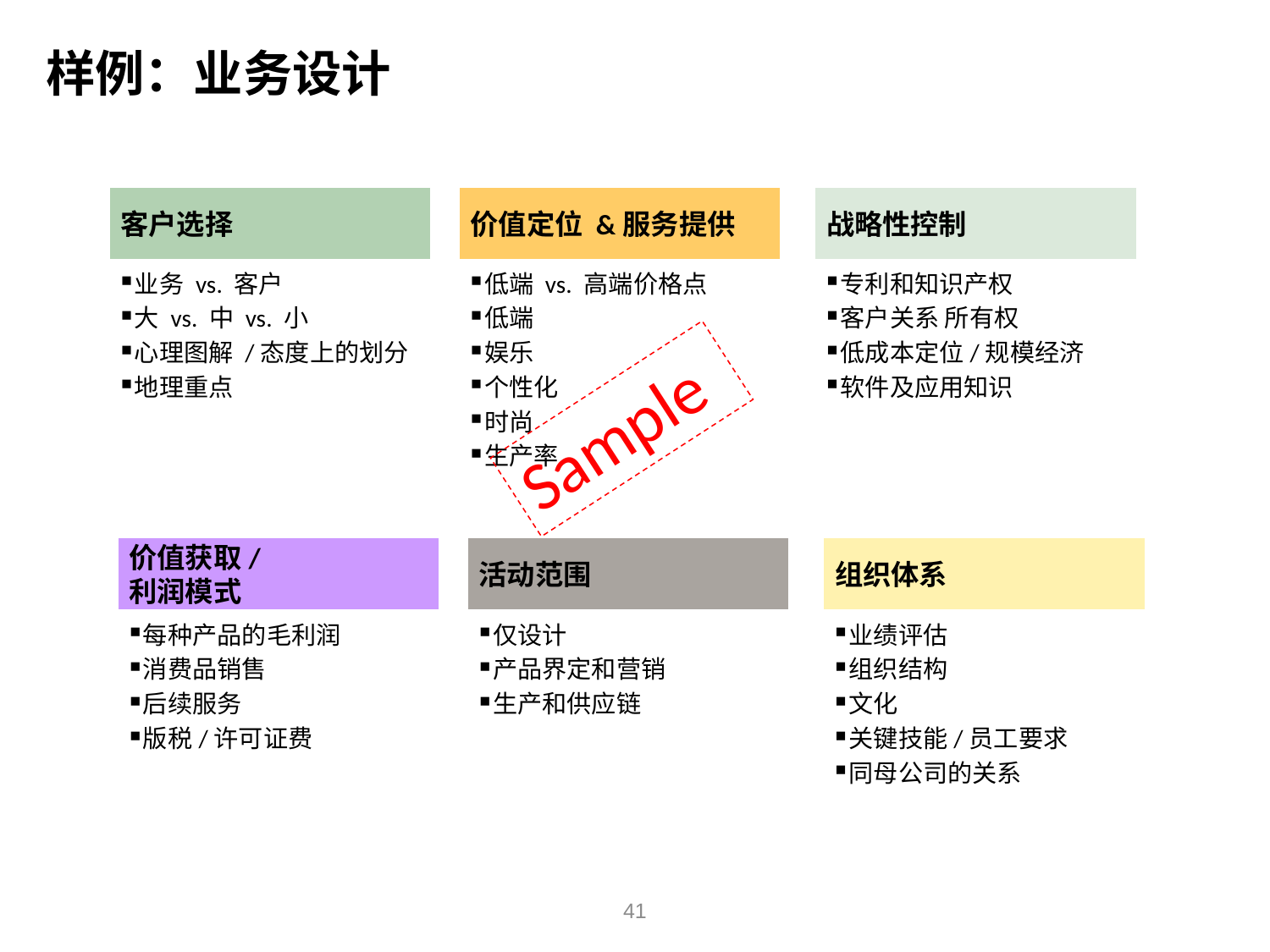

样例：业务设计
客户选择
价值定位 &服务提供
战略性控制
低端 vs. 高端价格点
低端
娱乐
个性化
时尚
生产率
专利和知识产权
客户关系 所有权
低成本定位/规模经济
软件及应用知识
业务 vs. 客户
大 vs. 中 vs. 小
心理图解 /态度上的划分
地理重点
Sample
价值获取/
利润模式
活动范围
组织体系
业绩评估
组织结构
文化
关键技能/员工要求
同母公司的关系
每种产品的毛利润
消费品销售
后续服务
版税/许可证费
仅设计
产品界定和营销
生产和供应链
41